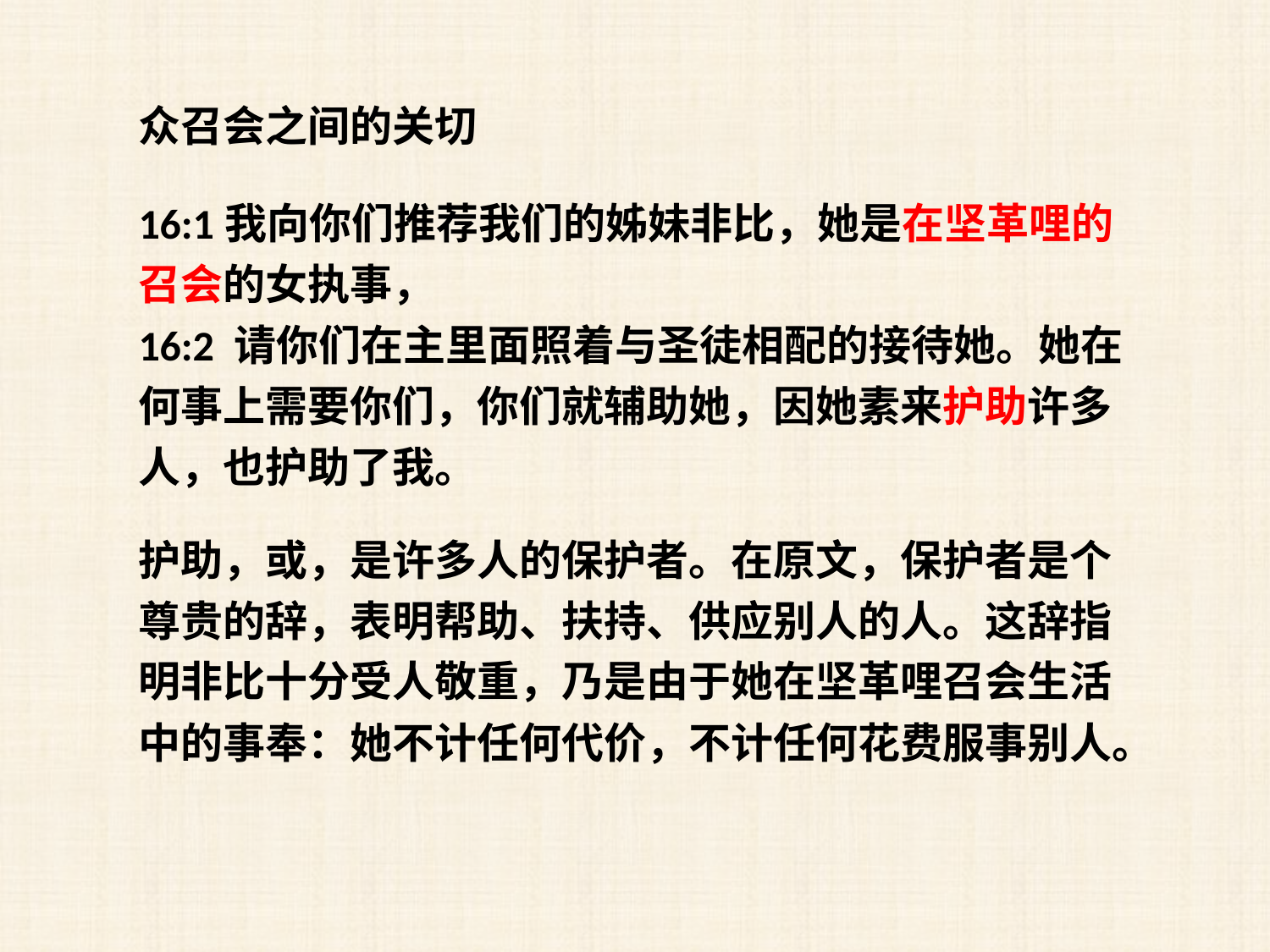

众召会之间的关切
16:1我向你们推荐我们的姊妹非比，她是在坚革哩的召会的女执事，
16:2 请你们在主里面照着与圣徒相配的接待她。她在何事上需要你们，你们就辅助她，因她素来护助许多人，也护助了我。
护助，或，是许多人的保护者。在原文，保护者是个尊贵的辞，表明帮助、扶持、供应别人的人。这辞指明非比十分受人敬重，乃是由于她在坚革哩召会生活中的事奉：她不计任何代价，不计任何花费服事别人。